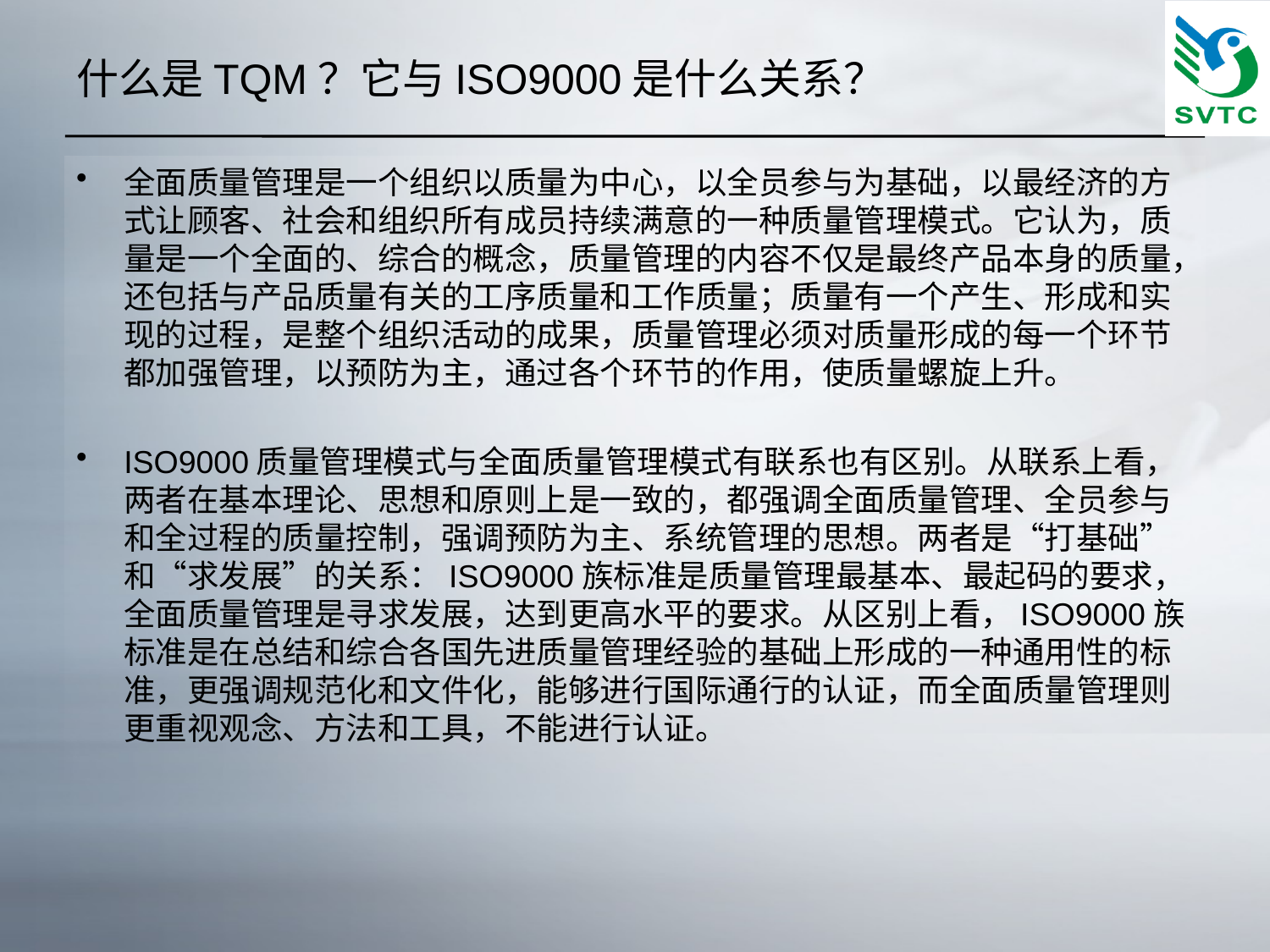

# 什么是TQM？它与ISO9000是什么关系？
全面质量管理是一个组织以质量为中心，以全员参与为基础，以最经济的方式让顾客、社会和组织所有成员持续满意的一种质量管理模式。它认为，质量是一个全面的、综合的概念，质量管理的内容不仅是最终产品本身的质量，还包括与产品质量有关的工序质量和工作质量；质量有一个产生、形成和实现的过程，是整个组织活动的成果，质量管理必须对质量形成的每一个环节都加强管理，以预防为主，通过各个环节的作用，使质量螺旋上升。

ISO9000质量管理模式与全面质量管理模式有联系也有区别。从联系上看，两者在基本理论、思想和原则上是一致的，都强调全面质量管理、全员参与和全过程的质量控制，强调预防为主、系统管理的思想。两者是“打基础”和“求发展”的关系：ISO9000族标准是质量管理最基本、最起码的要求，全面质量管理是寻求发展，达到更高水平的要求。从区别上看，ISO9000族标准是在总结和综合各国先进质量管理经验的基础上形成的一种通用性的标准，更强调规范化和文件化，能够进行国际通行的认证，而全面质量管理则更重视观念、方法和工具，不能进行认证。